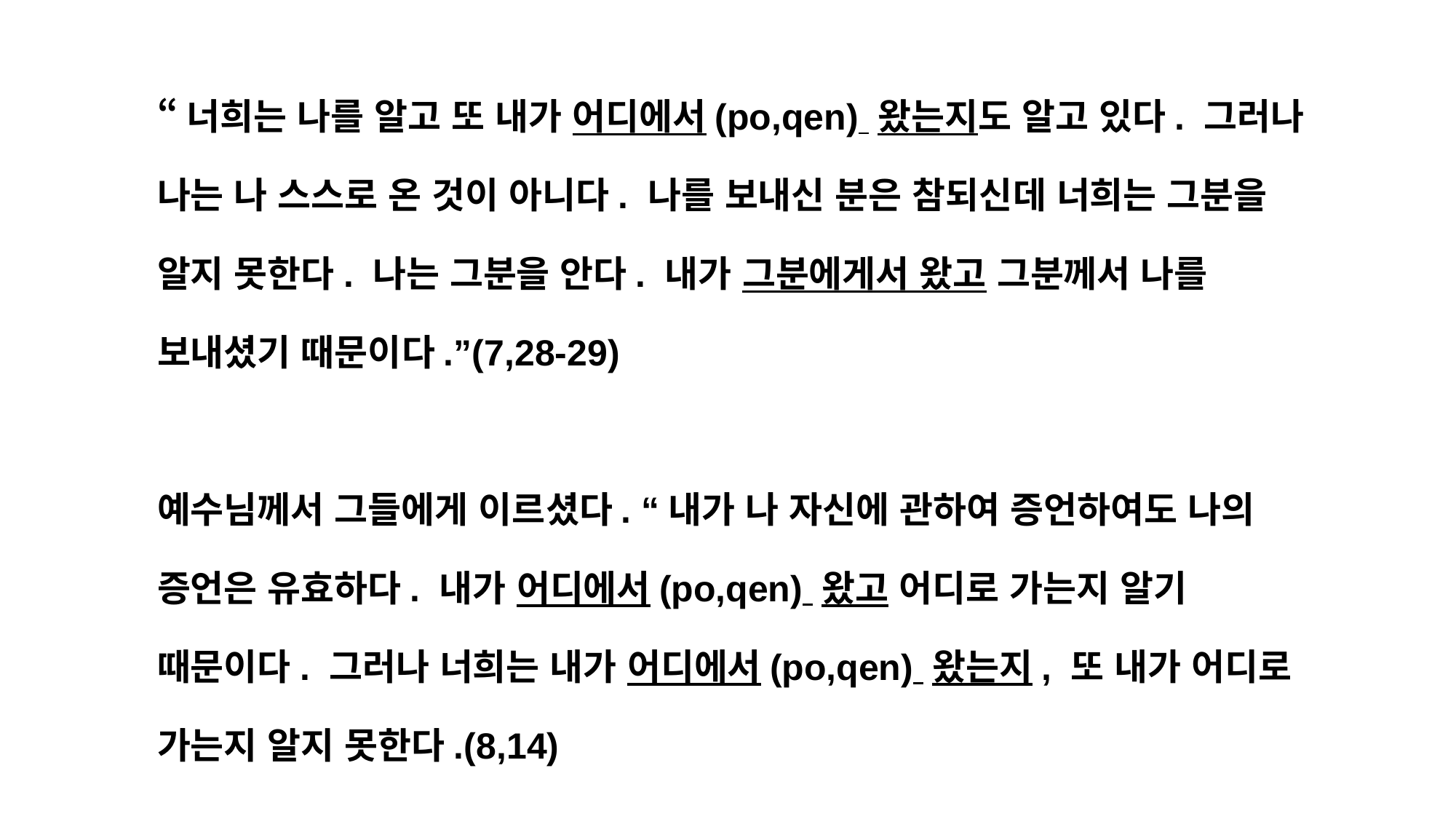

“너희는 나를 알고 또 내가 어디에서(po,qen) 왔는지도 알고 있다. 그러나 나는 나 스스로 온 것이 아니다. 나를 보내신 분은 참되신데 너희는 그분을 알지 못한다. 나는 그분을 안다. 내가 그분에게서 왔고 그분께서 나를 보내셨기 때문이다.”(7,28-29)

예수님께서 그들에게 이르셨다. “내가 나 자신에 관하여 증언하여도 나의 증언은 유효하다. 내가 어디에서(po,qen) 왔고 어디로 가는지 알기 때문이다. 그러나 너희는 내가 어디에서(po,qen) 왔는지, 또 내가 어디로 가는지 알지 못한다.(8,14)